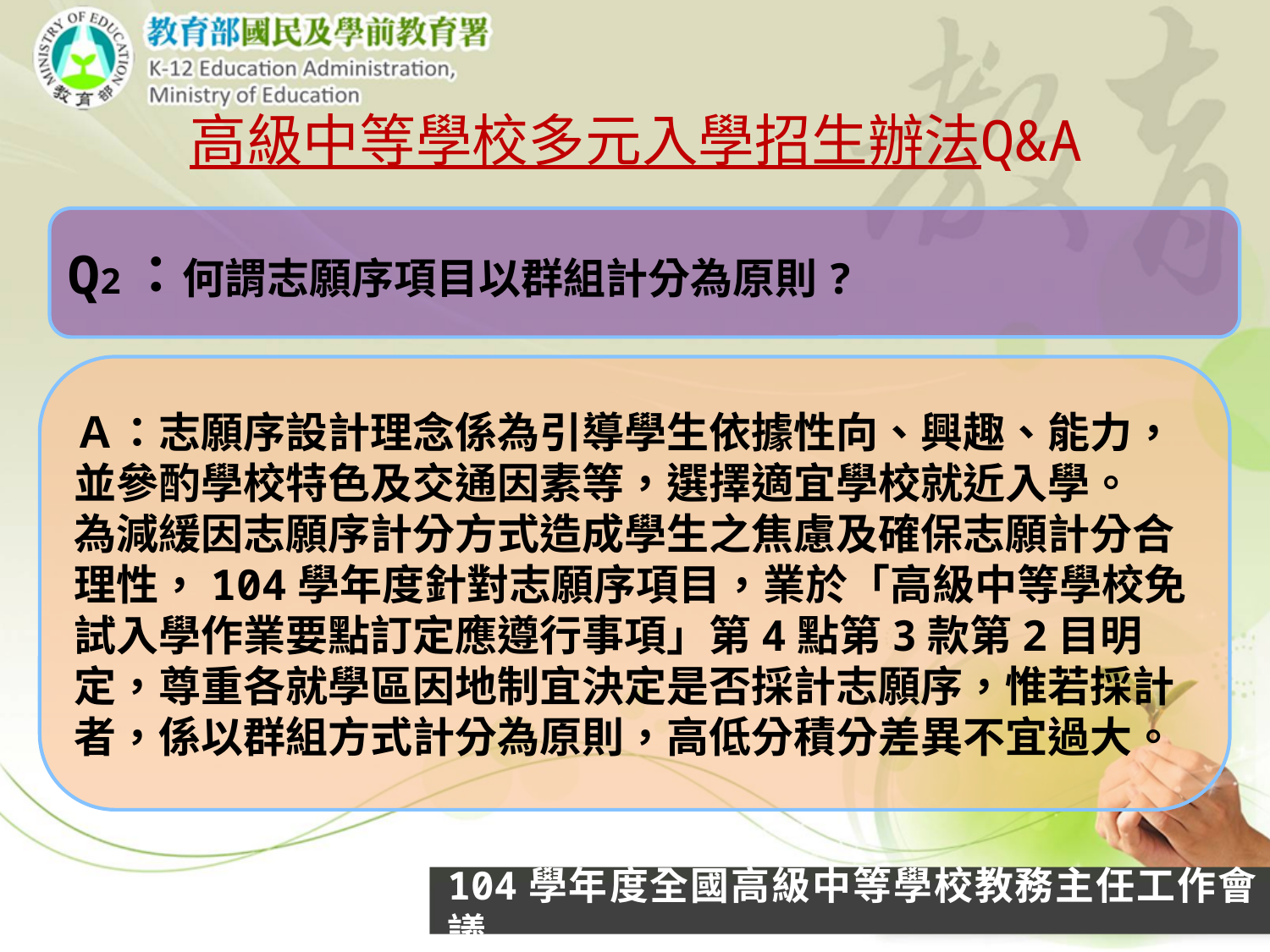

# 高級中等學校多元入學招生辦法Q&A
Q2：何謂志願序項目以群組計分為原則?
Ａ：志願序設計理念係為引導學生依據性向、興趣、能力，並參酌學校特色及交通因素等，選擇適宜學校就近入學。
為減緩因志願序計分方式造成學生之焦慮及確保志願計分合理性，104學年度針對志願序項目，業於「高級中等學校免試入學作業要點訂定應遵行事項」第4點第3款第2目明定，尊重各就學區因地制宜決定是否採計志願序，惟若採計者，係以群組方式計分為原則，高低分積分差異不宜過大。
104學年度全國高級中等學校教務主任工作會議
7
7